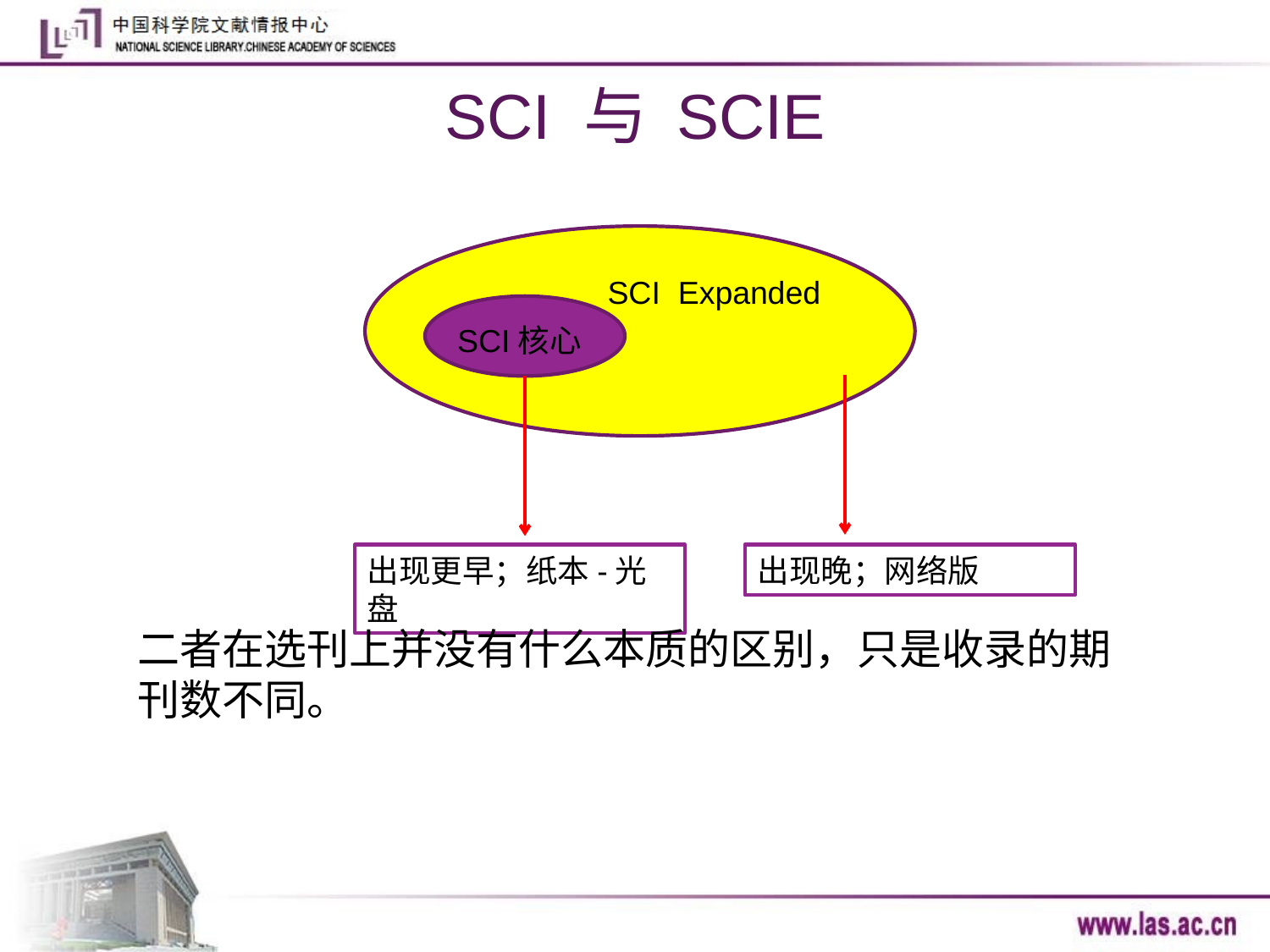

# SCI 与 SCIE

SCI  Expanded

SCI核心
出现晚；网络版
出现更早；纸本-光盘
二者在选刊上并没有什么本质的区别，只是收录的期刊数不同。